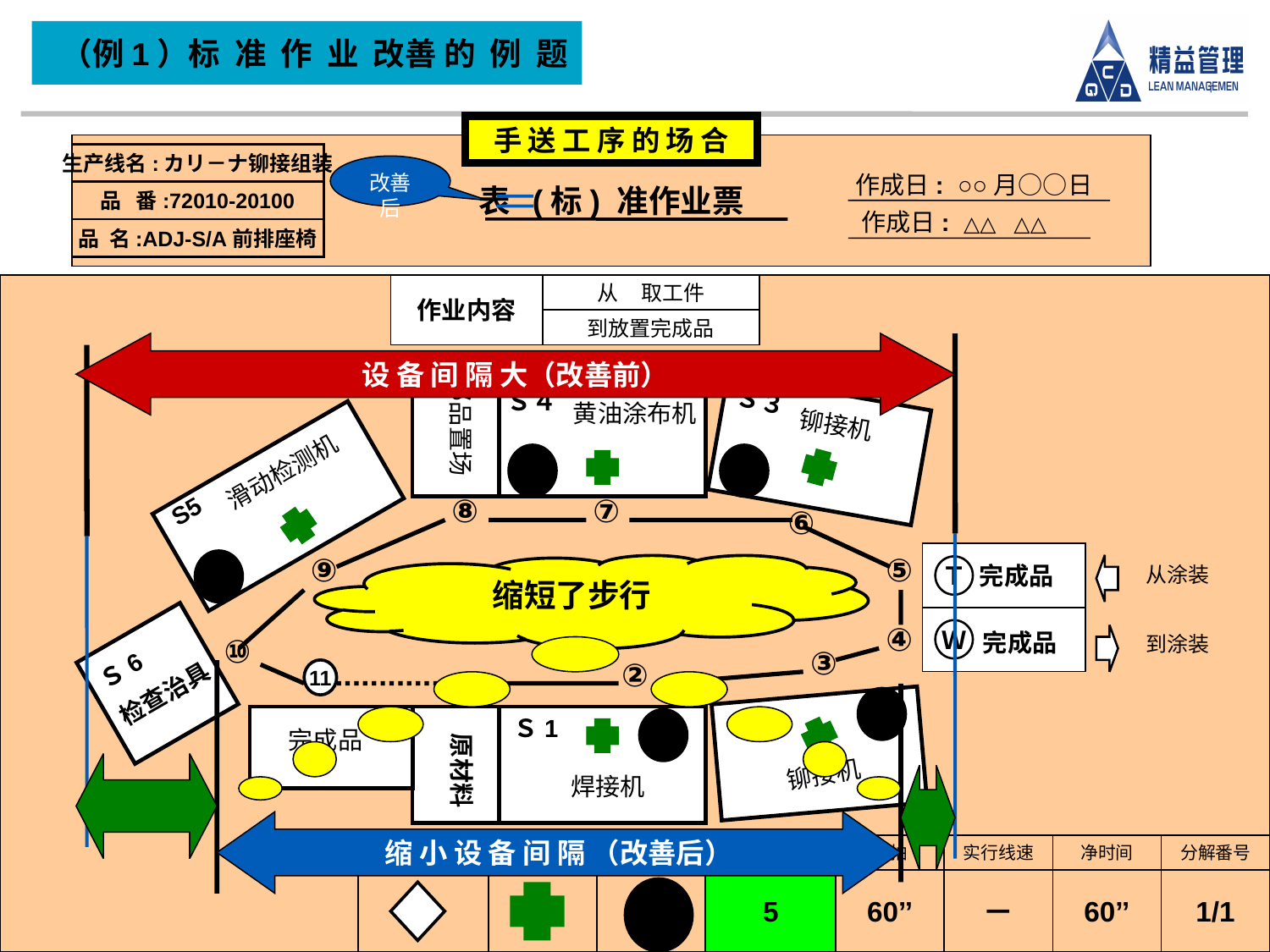

（例1）标  准  作  业  改善 的  例  题
#
手 送 工 序 的 场 合
表  (标) 准作业票
生产线名:カリ－ナ铆接组装
品   番:72010-20100
品  名:ADJ-S/A前排座椅
作成日:  ○○月○○日

作成日:  △△   △△

改善后

作业内容
从     取工件
到放置完成品
设 备 间 隔 大（改善前）

部品置场

Ｓ３

铆接机

Ｓ４

黄油涂布机

滑动检测机
S5

⑧
⑦
⑥

⑨
⑤

④
⑩
③
②

11
①

　完成品
Ｔ
　完成品
Ｗ

从涂装

到涂装

Ｓ6
检查治具

Ｓ2

铆接机

原材料

完成品

Ｓ1

焊接机

缩短了步行

缩 小 设 备 间 隔 （改善后）
品质检查
安全确认
标准手持
标准手持数
节拍
实行线速
净时间
分解番号

5
60’’
－
60’’
1/1

5